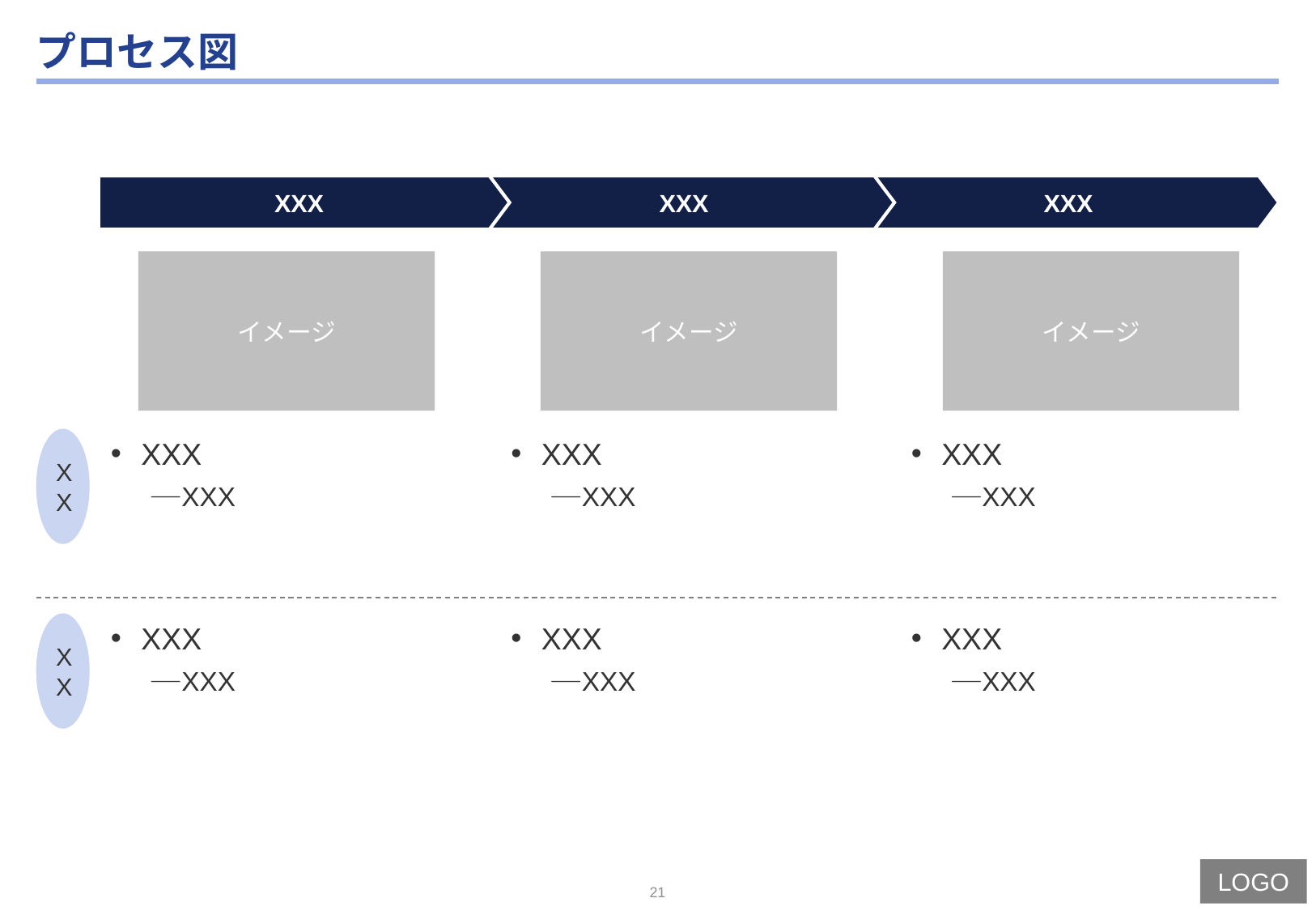

# プロセス図
XXX
XXX
XXX
イメージ
イメージ
イメージ
XXX
XXX
XXX
XXX
XXX
XXX
XX
XX
XXX
XXX
XXX
XXX
XXX
XXX